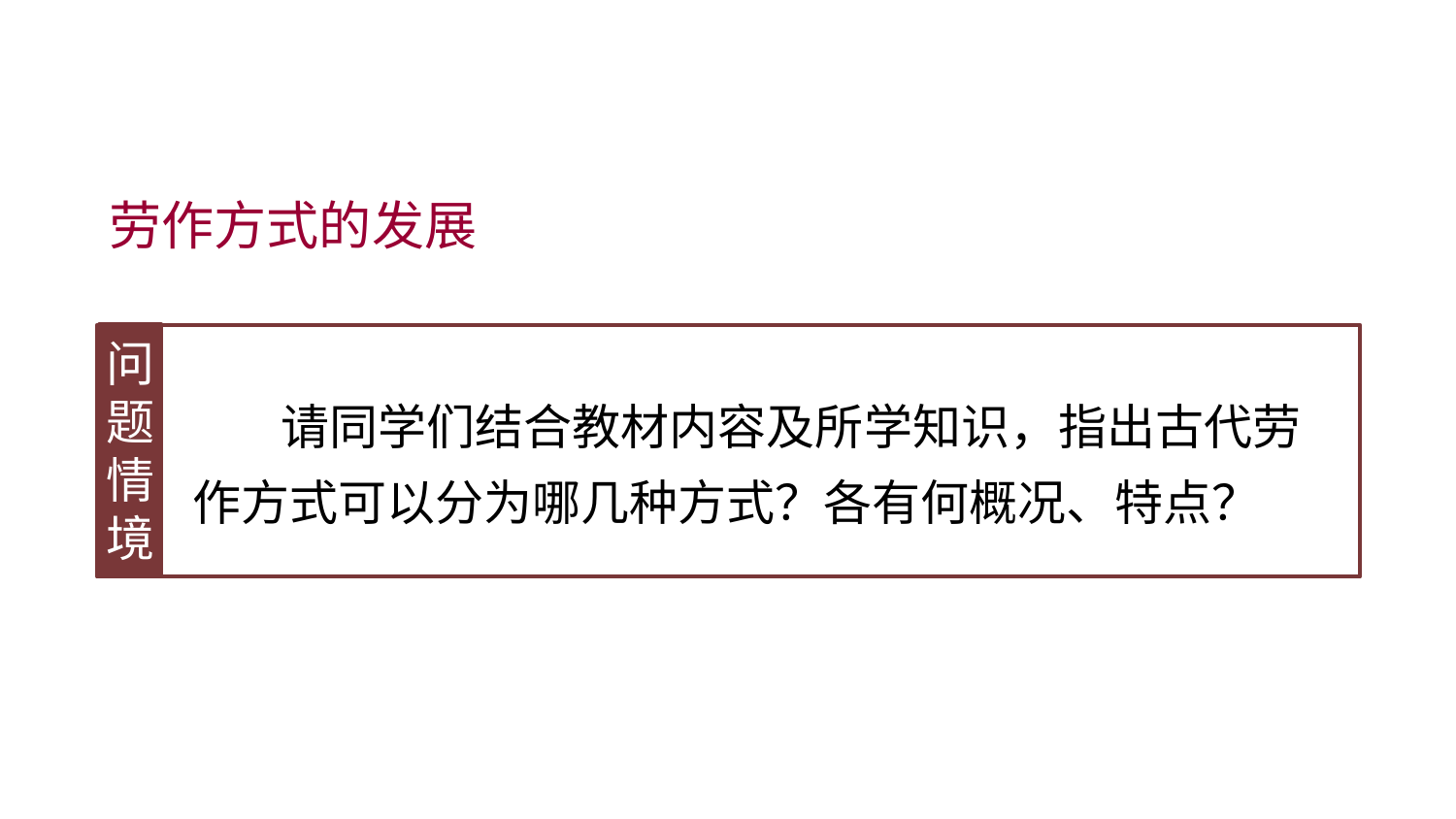

劳作方式的发展
问题情境

请同学们结合教材内容及所学知识，指出古代劳作方式可以分为哪几种方式？各有何概况、特点？